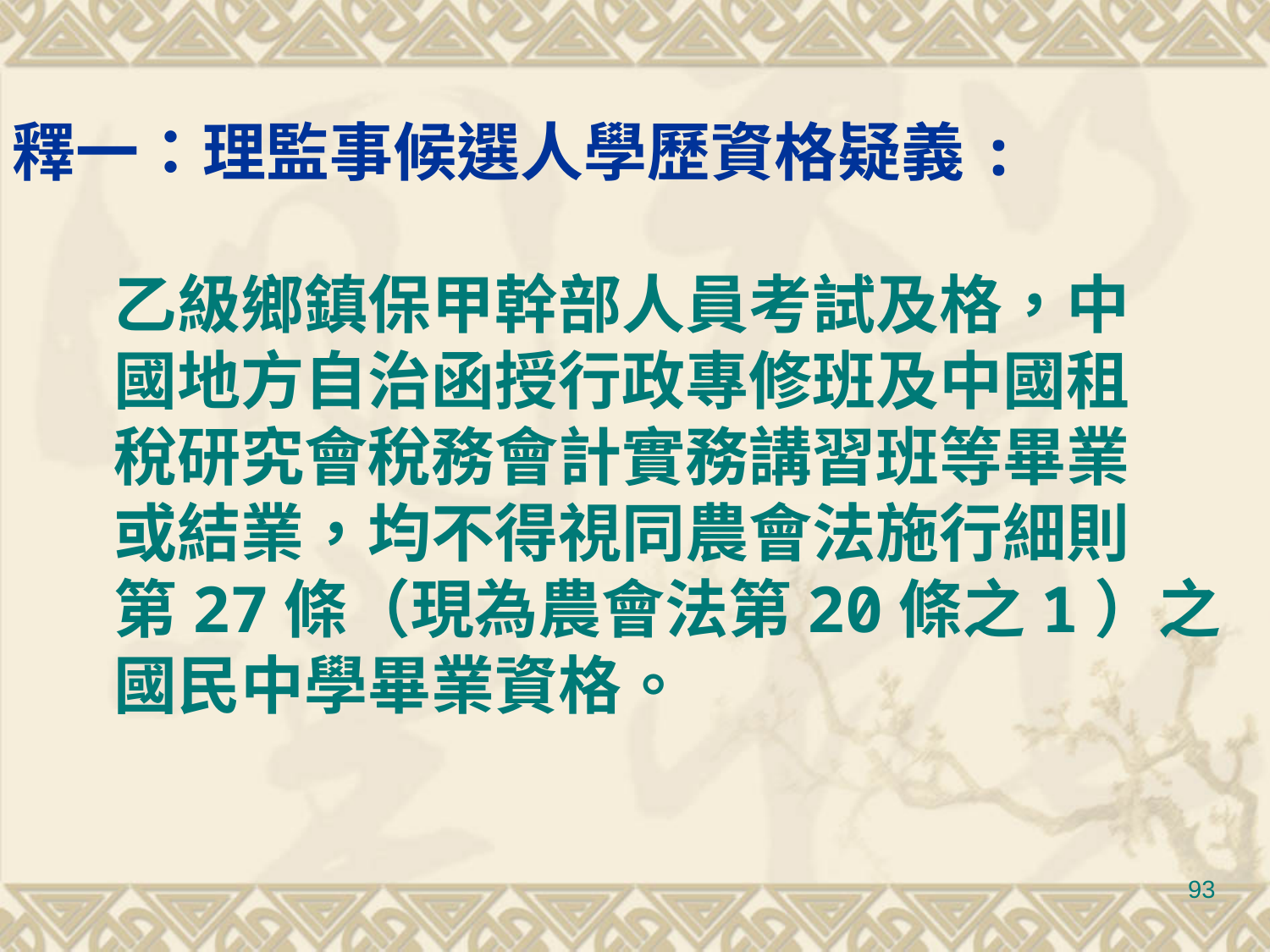

釋一：理監事候選人學歷資格疑義:

      乙級鄉鎮保甲幹部人員考試及格，中
      國地方自治函授行政專修班及中國租
      稅研究會稅務會計實務講習班等畢業
      或結業，均不得視同農會法施行細則
      第27條（現為農會法第20條之1）之
      國民中學畢業資格。
93